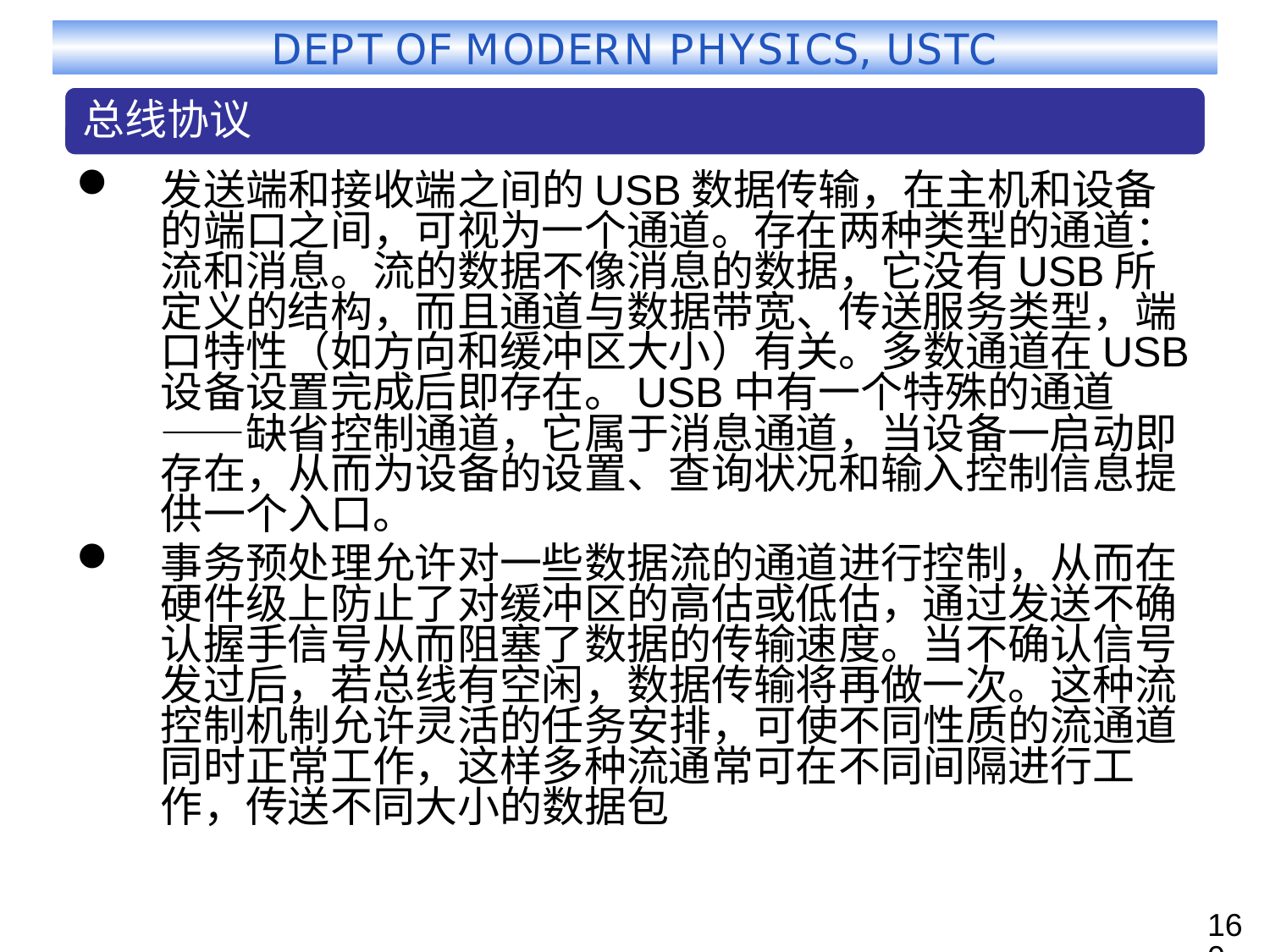

总线协议
发送端和接收端之间的USB数据传输，在主机和设备的端口之间，可视为一个通道。存在两种类型的通道：流和消息。流的数据不像消息的数据，它没有USB所定义的结构，而且通道与数据带宽、传送服务类型，端口特性（如方向和缓冲区大小）有关。多数通道在USB设备设置完成后即存在。USB中有一个特殊的通道——缺省控制通道，它属于消息通道，当设备一启动即存在，从而为设备的设置、查询状况和输入控制信息提供一个入口。
事务预处理允许对一些数据流的通道进行控制，从而在硬件级上防止了对缓冲区的高估或低估，通过发送不确认握手信号从而阻塞了数据的传输速度。当不确认信号发过后，若总线有空闲，数据传输将再做一次。这种流控制机制允许灵活的任务安排，可使不同性质的流通道同时正常工作，这样多种流通常可在不同间隔进行工作，传送不同大小的数据包
160